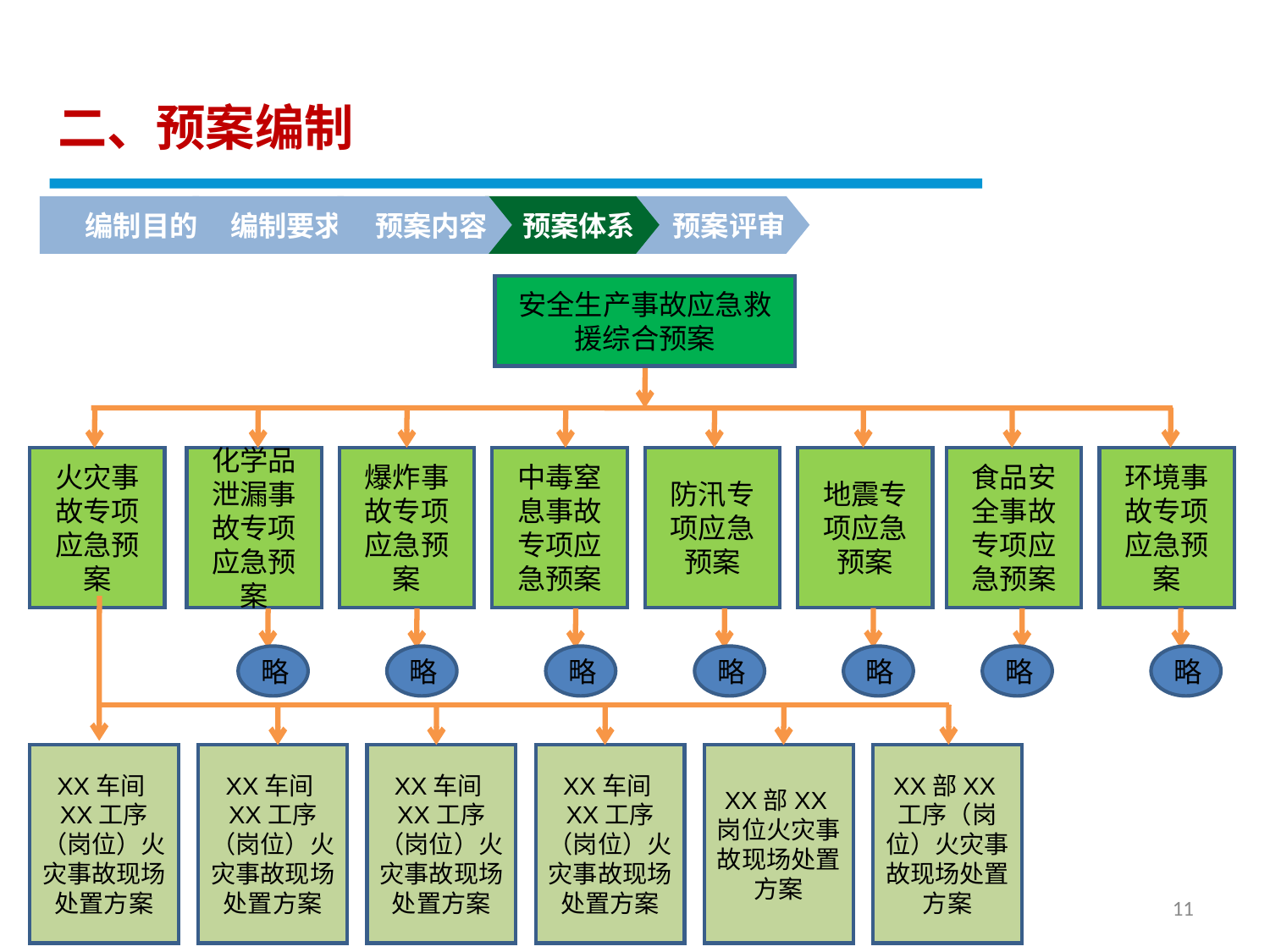

二、预案编制

编制目的
编制要求
预案内容
预案体系
预案评审
安全生产事故应急救援综合预案

火灾事故专项应急预案
化学品泄漏事故专项应急预案
爆炸事故专项应急预案
中毒窒息事故专项应急预案
防汛专项应急预案
地震专项应急预案
食品安全事故专项应急预案
环境事故专项应急预案

XX车间XX工序（岗位）火灾事故现场处置方案
XX车间XX工序（岗位）火灾事故现场处置方案
XX车间XX工序（岗位）火灾事故现场处置方案
XX车间XX工序（岗位）火灾事故现场处置方案
XX部XX岗位火灾事故现场处置方案
XX部XX工序（岗位）火灾事故现场处置方案
略
略
略
略
略
略
略
11
11